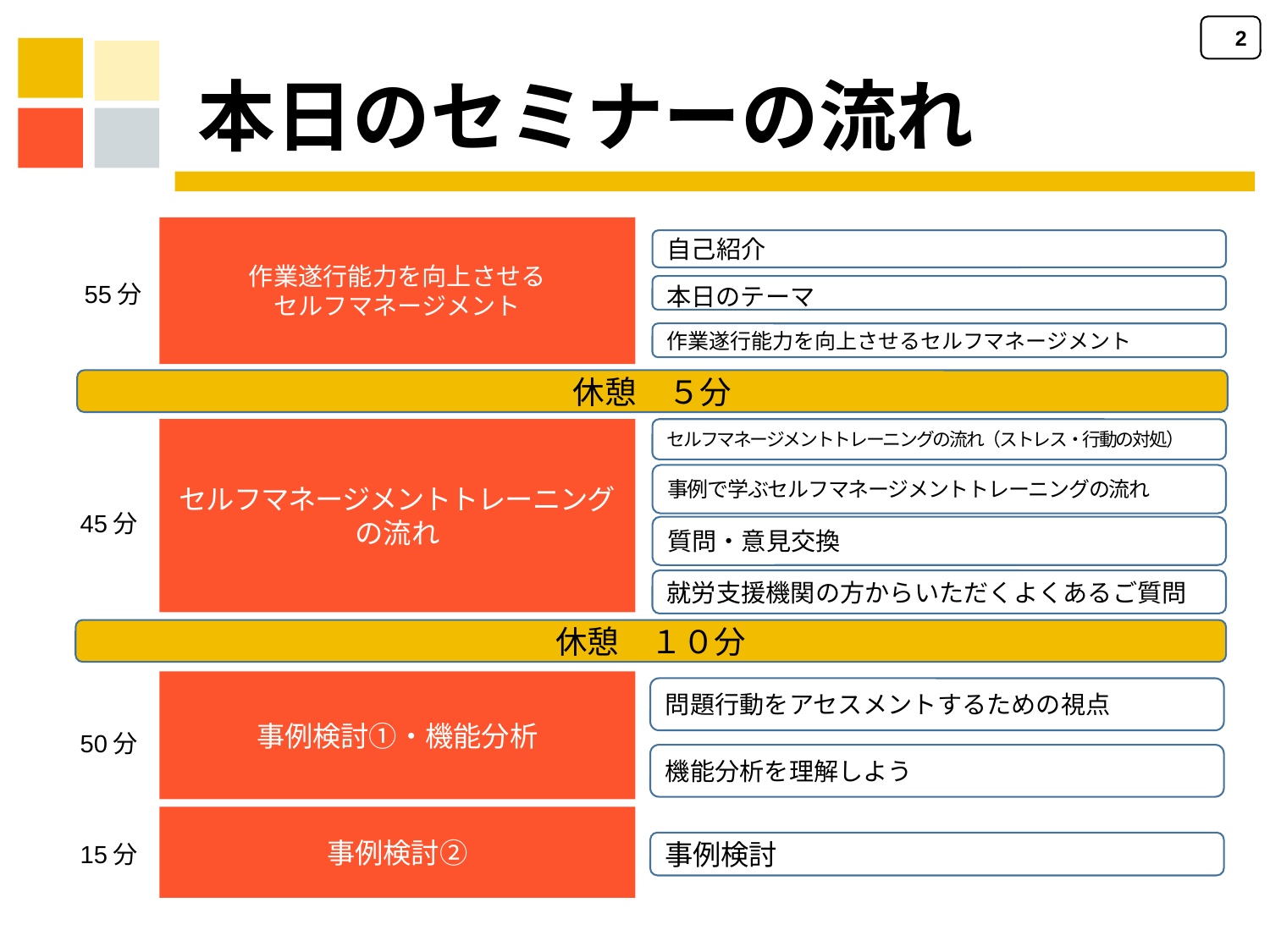

2

本日のセミナーの流れ

作業遂行能力を向上させる
セルフマネージメント
自己紹介
55分
本日のテーマ
作業遂行能力を向上させるセルフマネージメント
休憩　５分
セルフマネージメントトレーニングの流れ
セルフマネージメントトレーニングの流れ（ストレス・行動の対処）
事例で学ぶセルフマネージメントトレーニングの流れ
45分
質問・意見交換
就労支援機関の方からいただくよくあるご質問
休憩　１０分
事例検討①・機能分析
問題行動をアセスメントするための視点
50分
機能分析を理解しよう
事例検討②
事例検討
15分